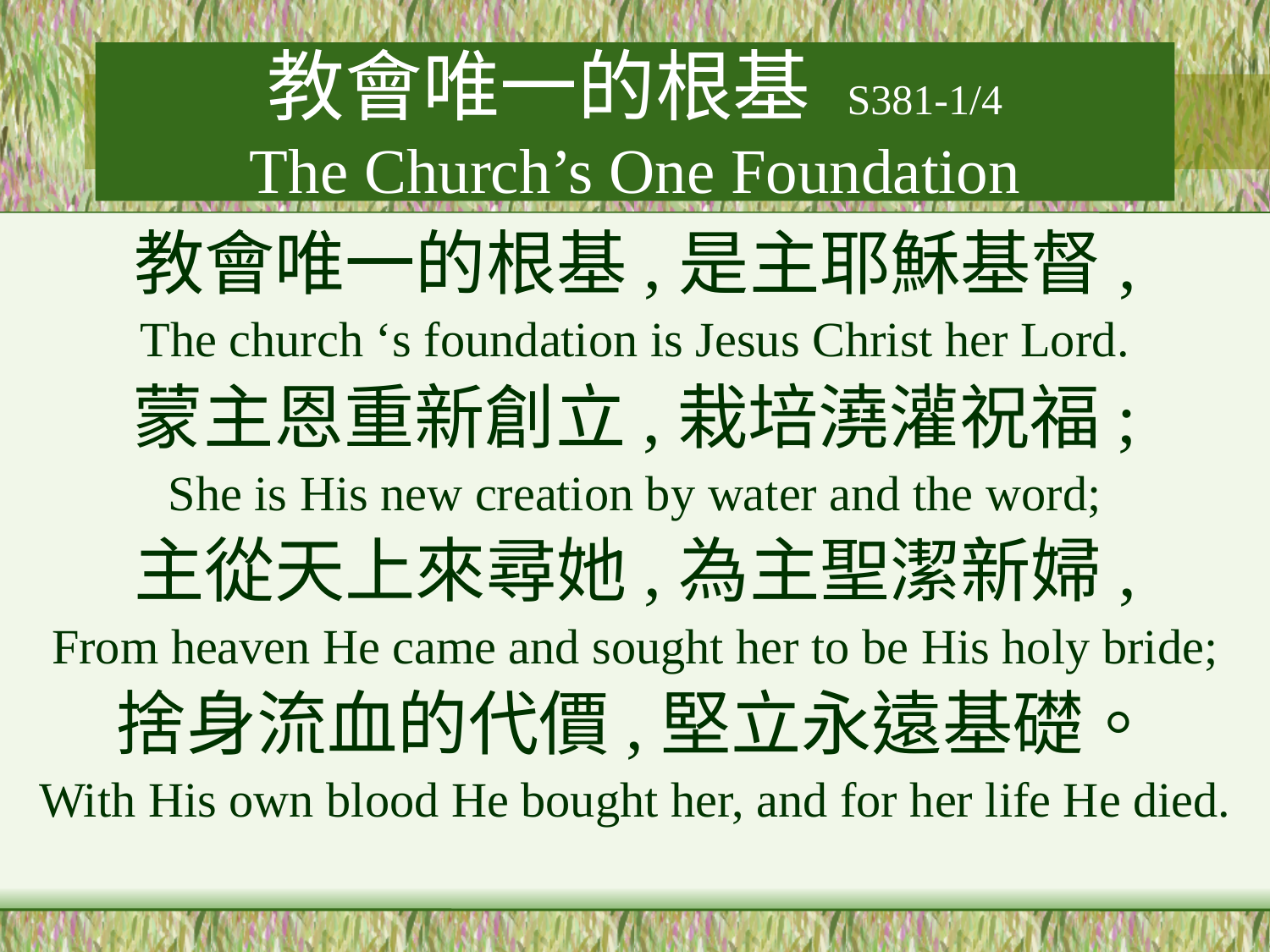

# 教會唯一的根基 S381-1/4 The Church’s One Foundation
教會唯一的根基,是主耶穌基督,
The church ‘s foundation is Jesus Christ her Lord.
蒙主恩重新創立,栽培澆灌祝福;
She is His new creation by water and the word;
主從天上來尋她,為主聖潔新婦,
From heaven He came and sought her to be His holy bride;
捨身流血的代價,堅立永遠基礎。
With His own blood He bought her, and for her life He died.